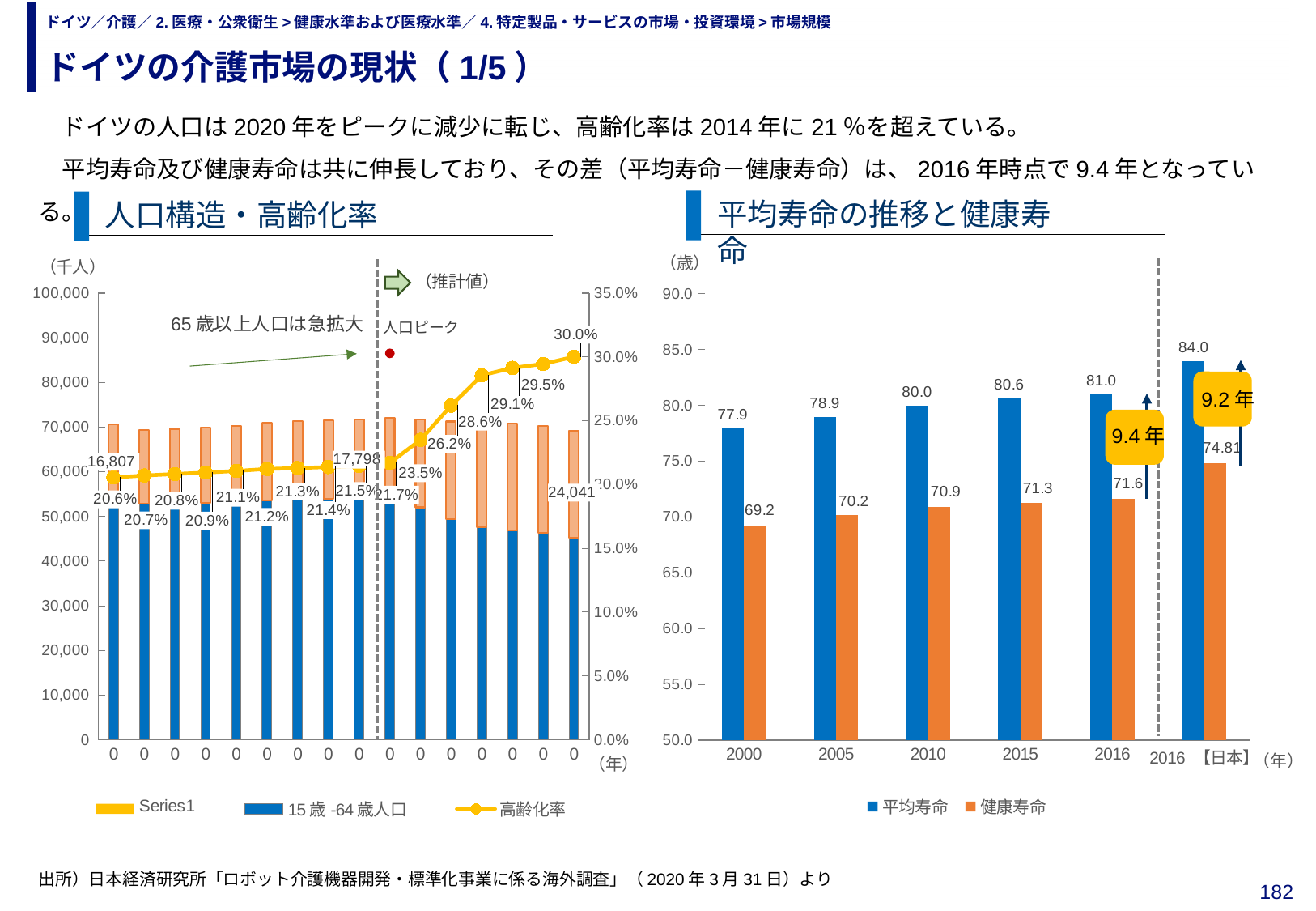

ドイツの介護市場の現状（1/5）
# ドイツ／介護／2.医療・公衆衛生>健康水準および医療水準／4.特定製品・サービスの市場・投資環境>市場規模
　ドイツの人口は2020年をピークに減少に転じ、高齢化率は2014年に21％を超えている。
　平均寿命及び健康寿命は共に伸長しており、その差（平均寿命－健康寿命）は、2016年時点で9.4年となっている。
平均寿命の推移と健康寿命

人口構造・高齢化率

（歳）

### Chart

| Category | 平均寿命 | 健康寿命 |
|---|---|---|
| 2000 | 77.92682926829269 | 69.2 |
| 2005 | 78.93170731707318 | 70.2 |
| 2010 | 79.98780487804879 | 70.9 |
| 2015 | 80.64146341463415 | 71.3 |
| 2016 | 80.99024390243903 | 71.6 |
| 2016 【日本】 | 83.98 | 74.81 |

### Chart

| Category |  | 15歳未満人口 | 15歳-64歳人口 | 65歳以上人口 | 高齢化率 |
|---|---|---|---|---|---|
| 0 | 0.0 | 11095.807 | 53873.715 | 16807.408 | 0.20552750023753644 |
| 0 | 0.0 | 10844.585 | 52809.101 | 16621.297 | 0.20705450663253333 |
| 0 | 0.0 | 10798.616 | 52878.539 | 16748.669 | 0.20824989257492585 |
| 0 | 0.0 | 10750.923 | 53010.25 | 16884.431 | 0.20936579246940984 |
| 0 | 0.0 | 10731.881 | 53192.333 | 17058.285 | 0.2106416201031087 |
| 0 | 0.0 | 10796.469 | 53557.394 | 17332.748 | 0.21218591134843384 |
| 0 | 0.0 | 10964.972 | 53852.728 | 17530.969 | 0.21288709596508476 |
| 0 | 0.0 | 11117.936 | 53874.035 | 17665.031 | 0.21371487681104137 |
| 0 | 0.0 | 11295.637 | 53834.326 | 17797.959 | 0.21461961870936547 |
| 0 | 0.0 | 11693.0 | 53921.0 | 18170.0 | 0.21686718227823928 |
| 0 | 0.0 | 11860.0 | 52034.0 | 19621.0 | 0.23493983116805364 |
| 0 | 0.0 | 11884.0 | 49484.0 | 21766.0 | 0.261818269300166 |
| 0 | 0.0 | 11522.0 | 47526.0 | 23603.0 | 0.2855742822228406 |
| 0 | 0.0 | 11189.0 | 46918.0 | 23897.0 | 0.29141261401882834 |
| 0 | 0.0 | 10942.0 | 46308.0 | 23899.0 | 0.29450763410516456 |
| 0 | 0.0 | 10861.0 | 45204.0 | 24041.0 | 0.3001148478266297 |
（推計値）

65歳以上人口は急拡大
人口ピーク
65歳以上人口は拡大

9.2年

9.4年
（年）
（年）
出所）日本経済研究所「ロボット介護機器開発・標準化事業に係る海外調査」（2020年3月31日）より